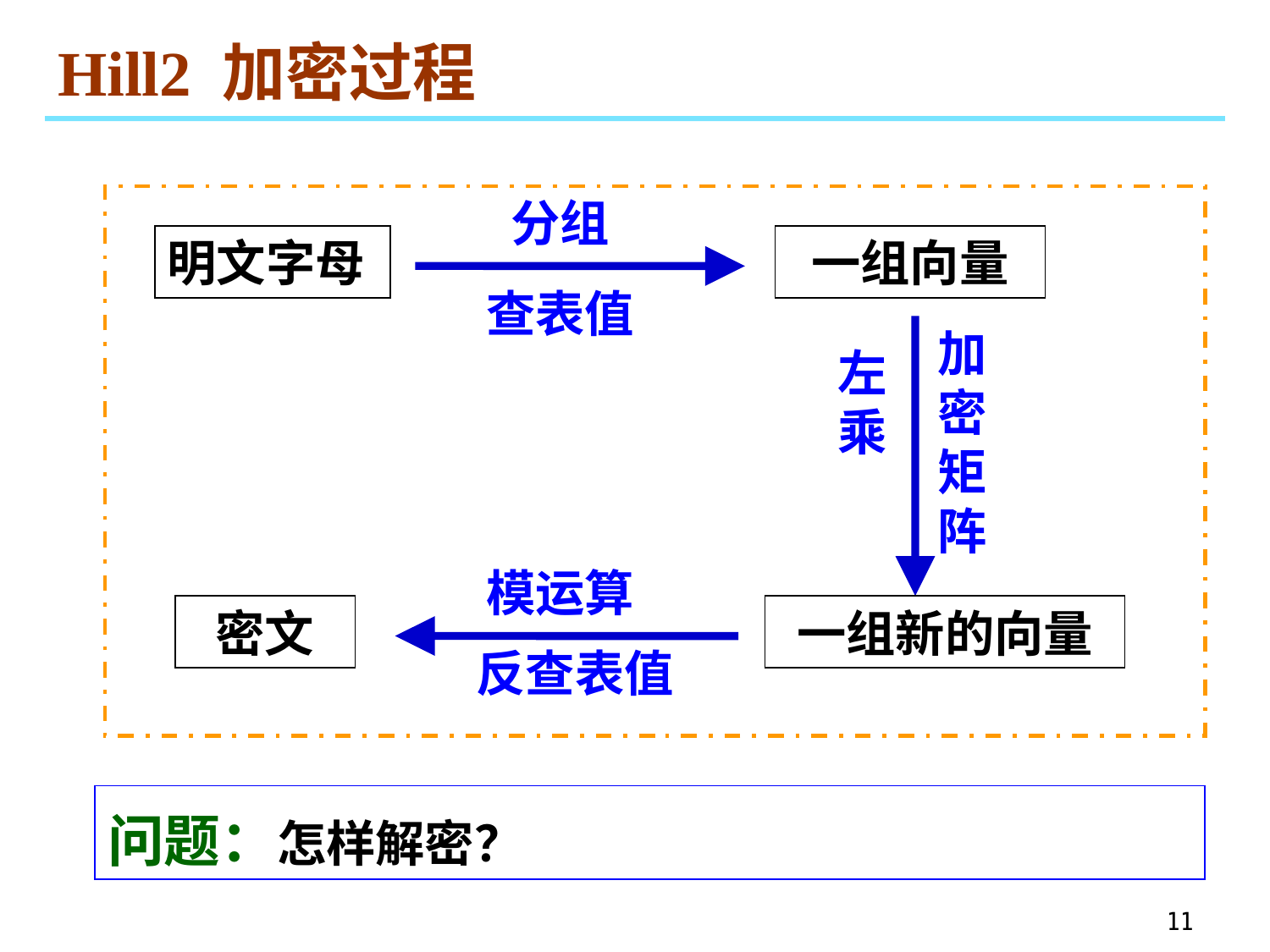

# Hill2 加密过程

分组
明文字母
一组向量

查表值

加密矩阵
左乘
模运算
密文
一组新的向量

反查表值
问题：怎样解密？
11